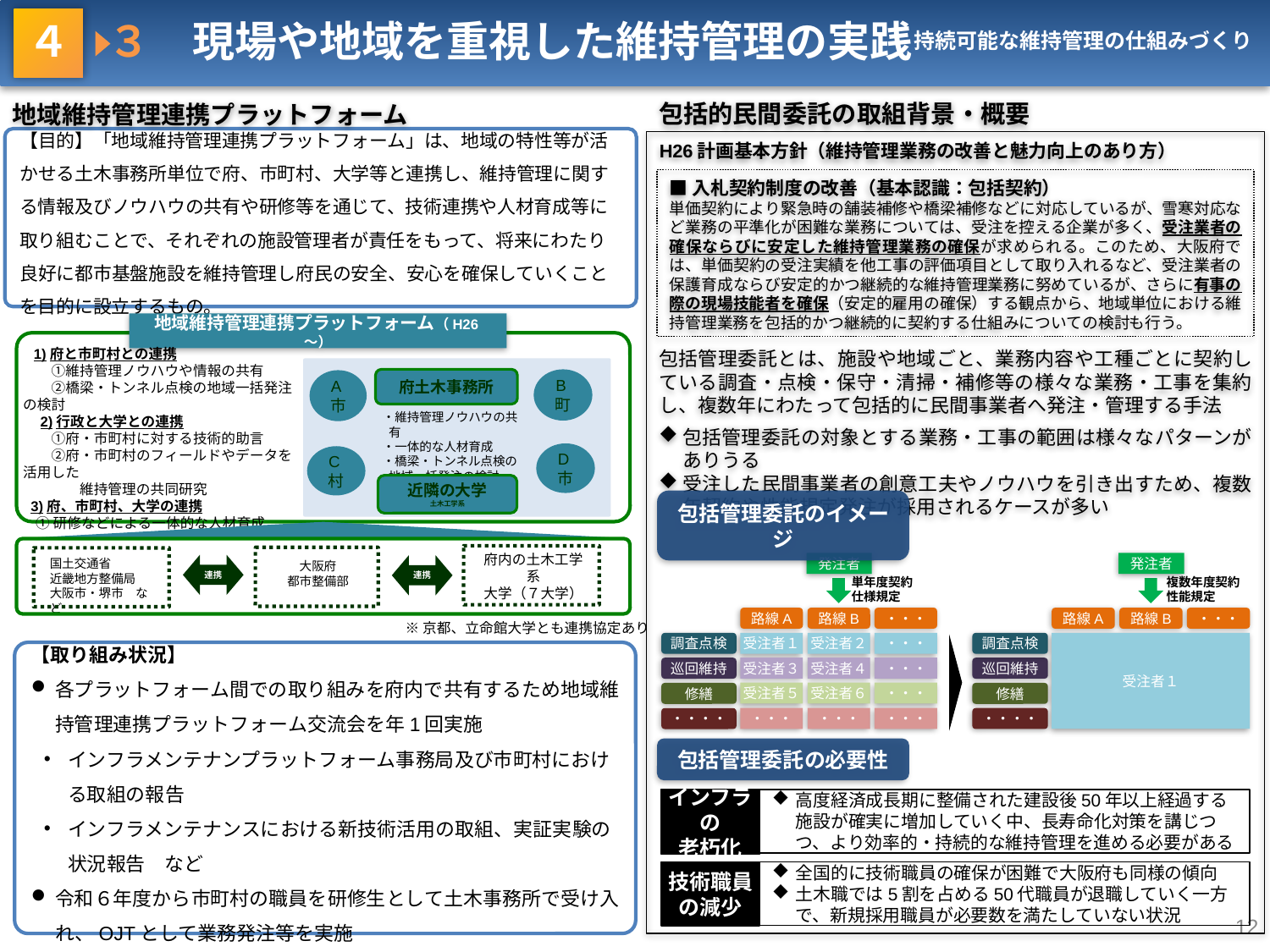

４    ３　現場や地域を重視した維持管理の実践
持続可能な維持管理の仕組みづくり

包括的民間委託の取組背景・概要

包括管理委託とは、施設や地域ごと、業務内容や工種ごとに契約している調査・点検・保守・清掃・補修等の様々な業務・工事を集約し、複数年にわたって包括的に民間事業者へ発注・管理する手法

包括管理委託の対象とする業務・工事の範囲は様々なパターンがありうる
受注した民間事業者の創意工夫やノウハウを引き出すため、複数年契約や性能規定発注が採用されるケースが多い

H26計画基本方針（維持管理業務の改善と魅力向上のあり方）
■入札契約制度の改善（基本認識：包括契約）
単価契約により緊急時の舗装補修や橋梁補修などに対応しているが、雪寒対応など業務の平準化が困難な業務については、受注を控える企業が多く、受注業者の確保ならびに安定した維持管理業務の確保が求められる。このため、大阪府では、単価契約の受注実績を他工事の評価項目として取り入れるなど、受注業者の保護育成ならび安定的かつ継続的な維持管理業務に努めているが、さらに有事の際の現場技能者を確保（安定的雇用の確保）する観点から、地域単位における維持管理業務を包括的かつ継続的に契約する仕組みについての検討も行う。
包括管理委託のイメージ
発注者
複数年度契約
性能規定

路線A
路線B
・・・
調査点検
受注者１
巡回維持
修繕
・・・・
発注者
単年度契約
仕様規定

路線A
路線B
・・・
調査点検
受注者１
受注者２
・・・
巡回維持
受注者３
受注者４
・・・
受注者５
受注者６
・・・
修繕
・・・
・・・
・・・
・・・・

包括管理委託の必要性
インフラの
老朽化
高度経済成長期に整備された建設後50年以上経過する施設が確実に増加していく中、長寿命化対策を講じつつ、より効率的・持続的な維持管理を進める必要がある
技術職員の減少
全国的に技術職員の確保が困難で大阪府も同様の傾向
土木職では5割を占める50代職員が退職していく一方で、新規採用職員が必要数を満たしていない状況
地域維持管理連携プラットフォーム
【目的】「地域維持管理連携プラットフォーム」は、地域の特性等が活かせる土木事務所単位で府、市町村、大学等と連携し、維持管理に関する情報及びノウハウの共有や研修等を通じて、技術連携や人材育成等に取り組むことで、それぞれの施設管理者が責任をもって、将来にわたり良好に都市基盤施設を維持管理し府民の安全、安心を確保していくことを目的に設立するもの。
地域維持管理連携プラットフォーム（H26～）

　1)府と市町村との連携
　　①維持管理ノウハウや情報の共有
　　②橋梁・トンネル点検の地域一括発注の検討
　2)行政と大学との連携
　　①府・市町村に対する技術的助言
　　②府・市町村のフィールドやデータを活用した
　　　　維持管理の共同研究
  3)府、市町村、大学の連携
    ①研修などによる一体的な人材育成

府土木事務所
B町
A市
・維持管理ノウハウの共有
・一体的な人材育成
・橋梁・トンネル点検の地域一括発注の検討　など
D市
C村
近隣の大学
土木工学系

国土交通省
近畿地方整備局
大阪市・堺市　など
府内の土木工学系
大学（７大学）
大阪府
都市整備部
連携
連携
※京都、立命館大学とも連携協定あり
【取り組み状況】
各プラットフォーム間での取り組みを府内で共有するため地域維持管理連携プラットフォーム交流会を年1回実施
インフラメンテナンプラットフォーム事務局及び市町村における取組の報告
インフラメンテナンスにおける新技術活用の取組、実証実験の状況報告　など
令和６年度から市町村の職員を研修生として土木事務所で受け入れ、OJTとして業務発注等を実施
12